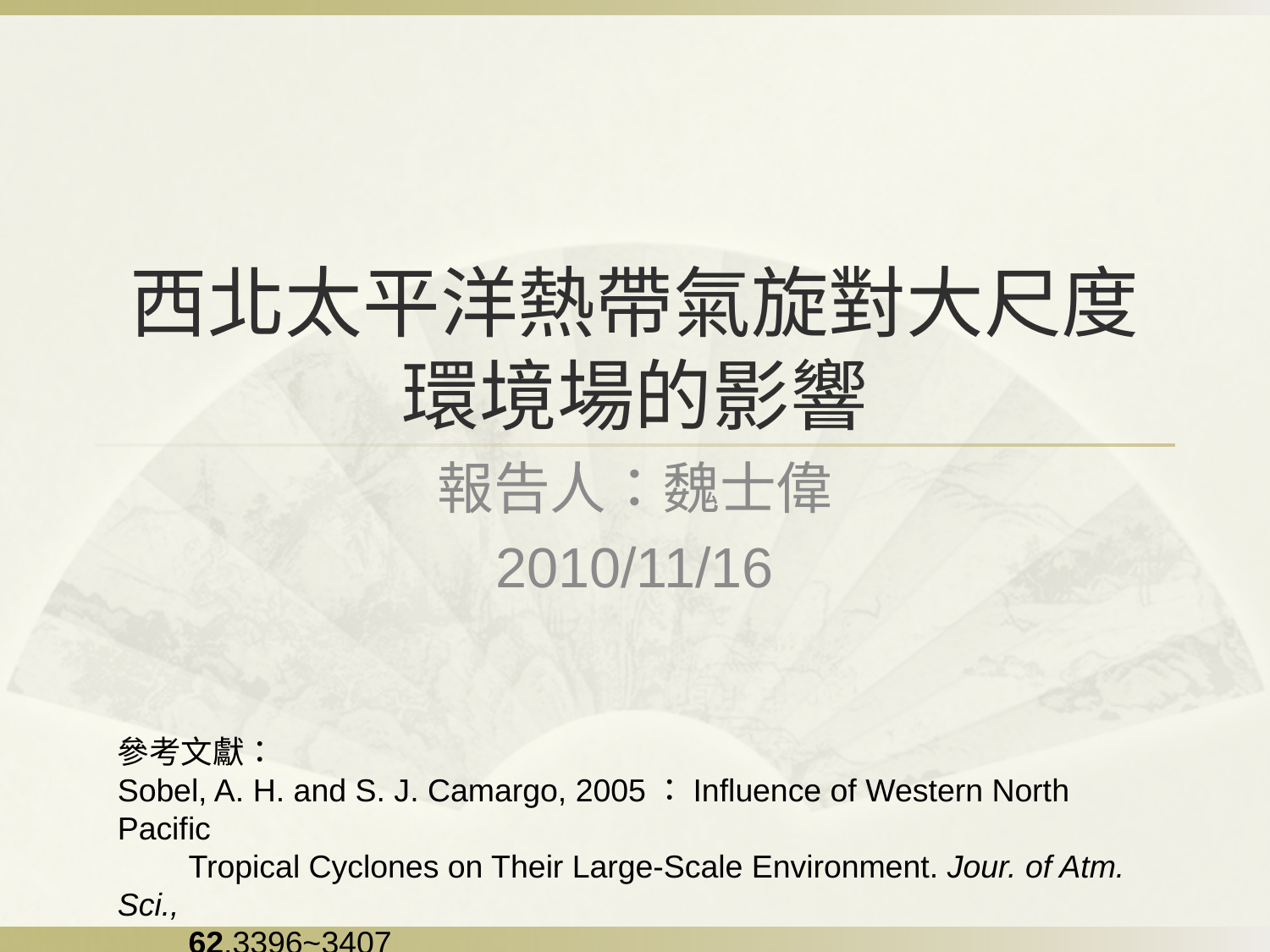

# 西北太平洋熱帶氣旋對大尺度環境場的影響
報告人：魏士偉
2010/11/16
參考文獻：
Sobel, A. H. and S. J. Camargo, 2005：Influence of Western North Pacific
　　Tropical Cyclones on Their Large-Scale Environment. Jour. of Atm. Sci.,
　　62,3396~3407